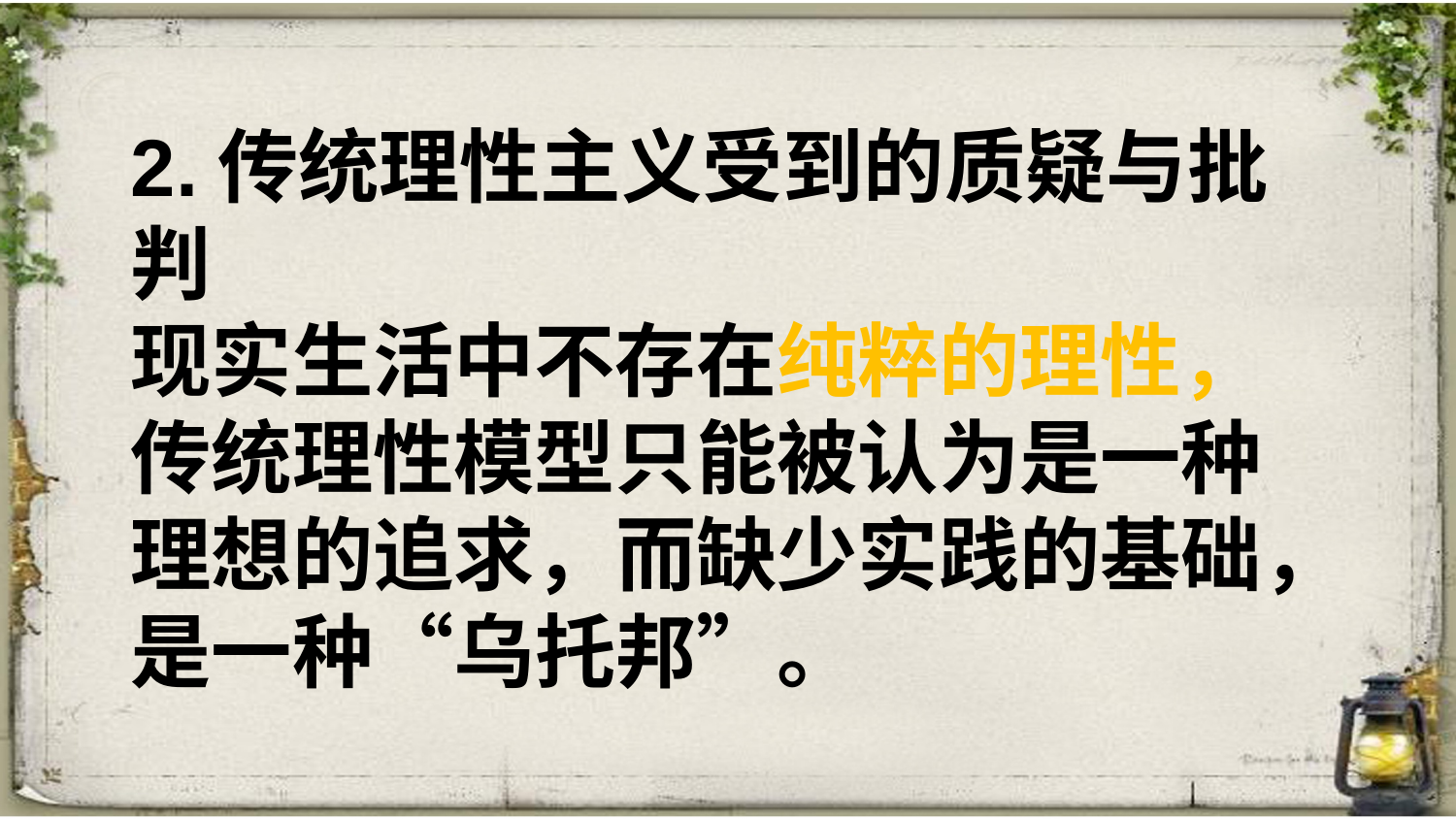

2.传统理性主义受到的质疑与批判
现实生活中不存在纯粹的理性，传统理性模型只能被认为是一种理想的追求，而缺少实践的基础，是一种“乌托邦”。